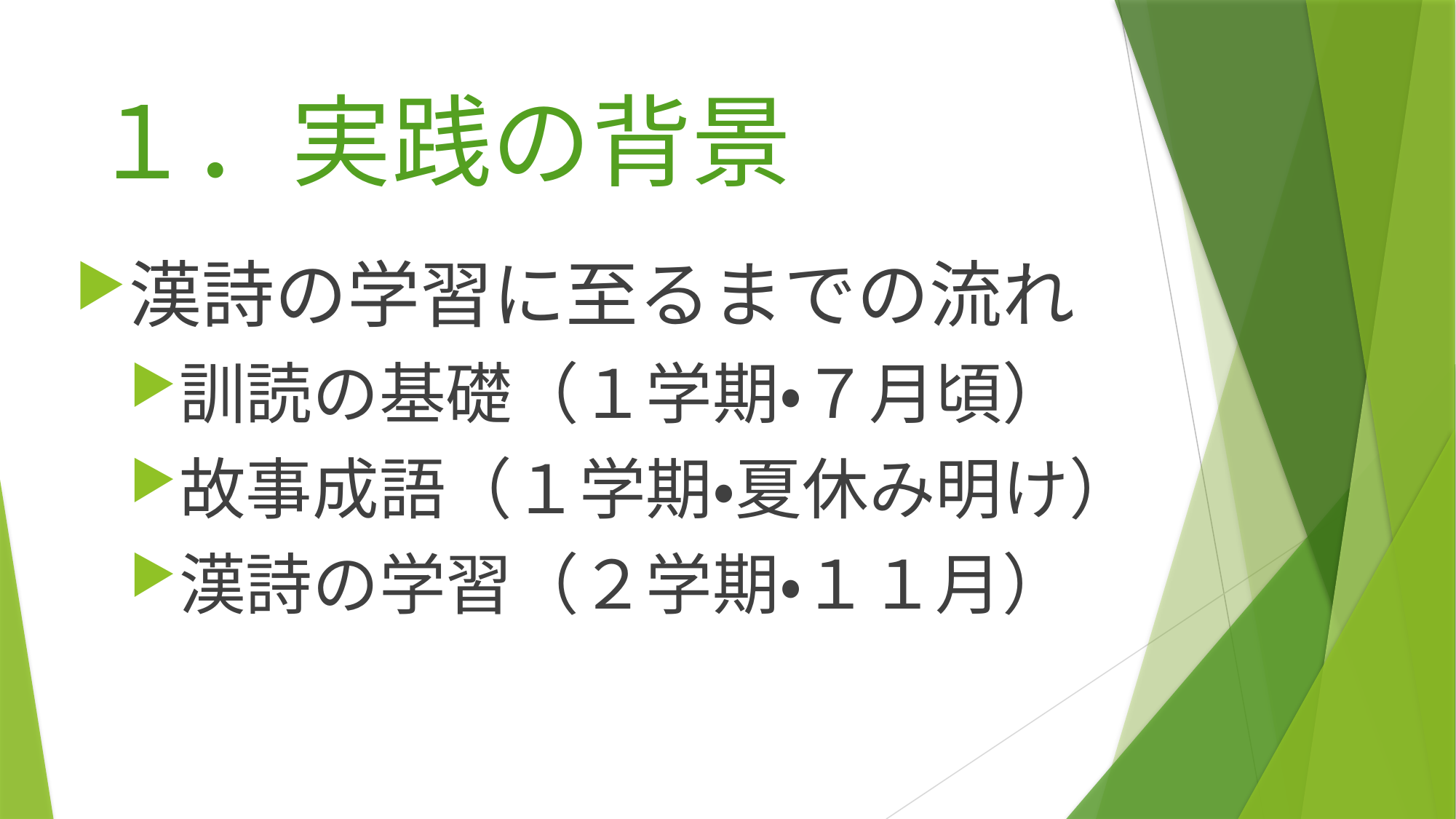

# １．実践の背景
漢詩の学習に至るまでの流れ
訓読の基礎（１学期・７月頃）
故事成語（１学期・夏休み明け）
漢詩の学習（２学期・１１月）